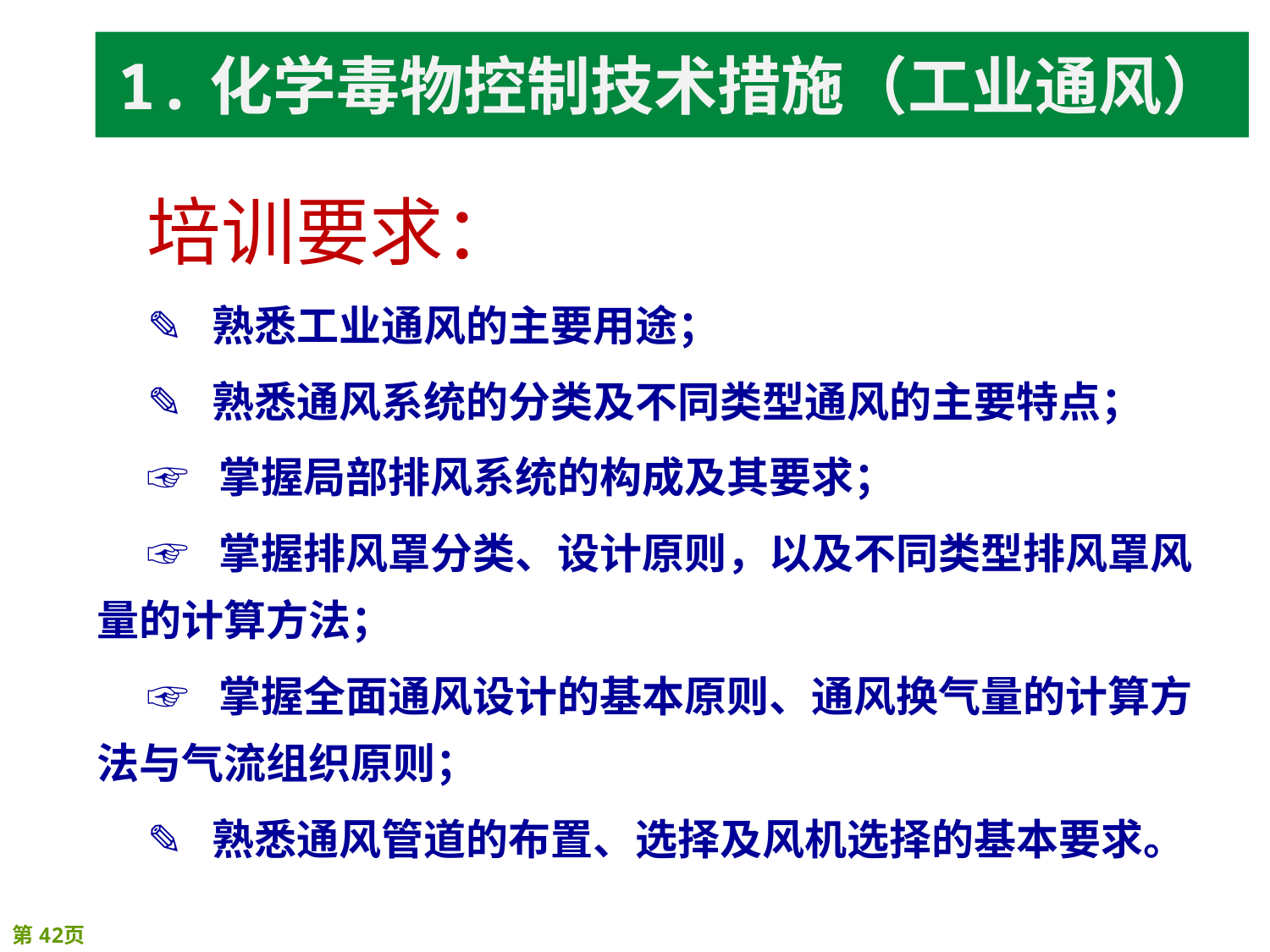

# 1.化学毒物控制技术措施（工业通风）
培训要求：
✎  熟悉工业通风的主要用途；
✎  熟悉通风系统的分类及不同类型通风的主要特点；
☞  掌握局部排风系统的构成及其要求；
☞  掌握排风罩分类、设计原则，以及不同类型排风罩风量的计算方法；
☞  掌握全面通风设计的基本原则、通风换气量的计算方法与气流组织原则；
✎  熟悉通风管道的布置、选择及风机选择的基本要求。